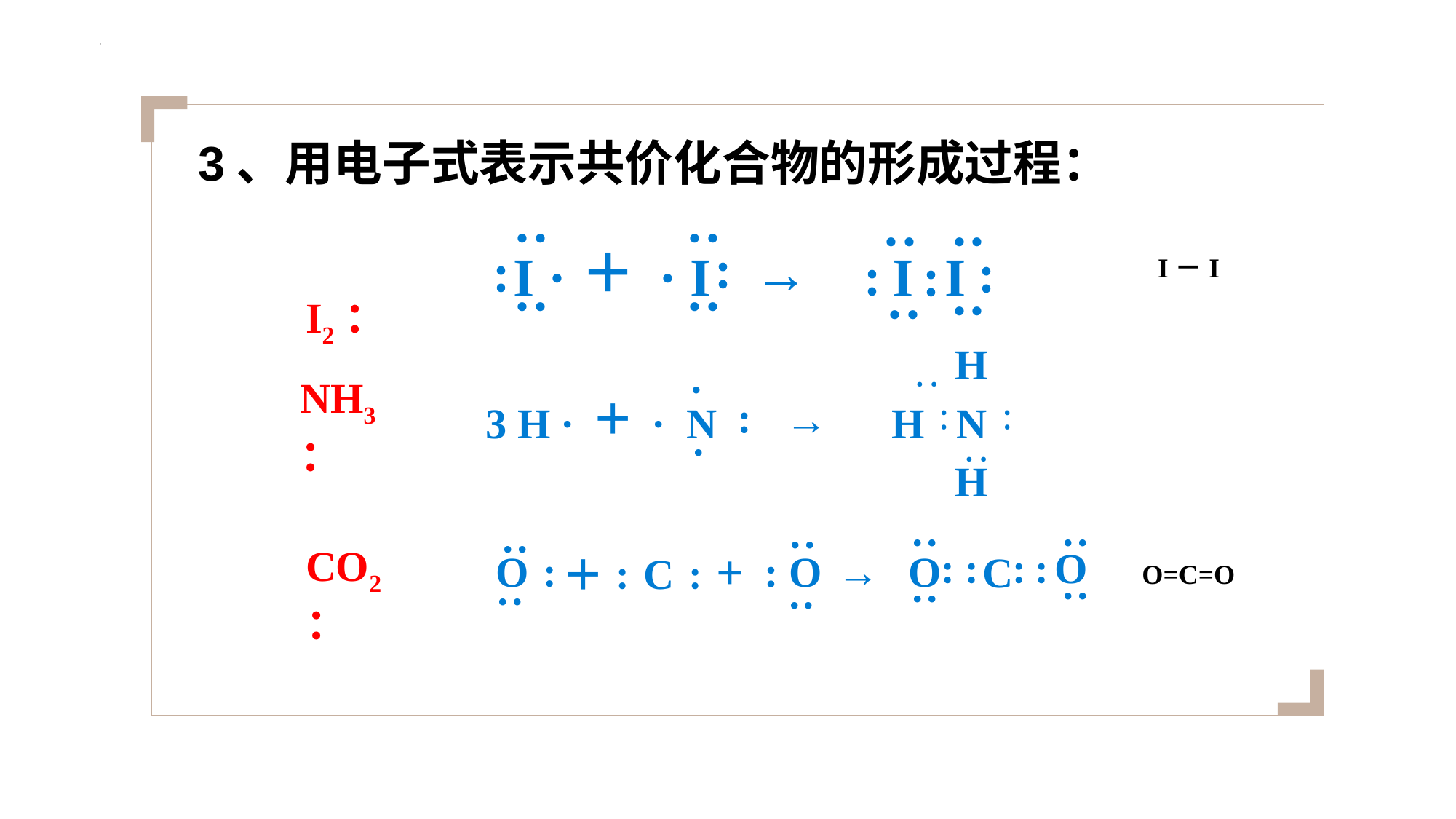

3、用电子式表示共价化合物的形成过程：
 ··
 ﹕

 ··
 ··
 ﹕

 ··
 ··
 ··
 ﹕
 ﹕
 ··
 ··
＋
→
 ﹕
     I ·
   · I
     I
I
  I2：
I－I
H
 ﹕
 ﹕
﹕
H   N
 ﹕
H
·

 ··
·
  ·  N
＋
→
3 H ·
NH3：
 ··
     O
 ··
 ··
     O
 ··
 ﹕
 ﹕
 ﹕
 ﹕
C
 ··
   O﹕
 ··
 ﹕C﹕+
→
＋
 ··
   : O
 ··
CO2：
O=C=O